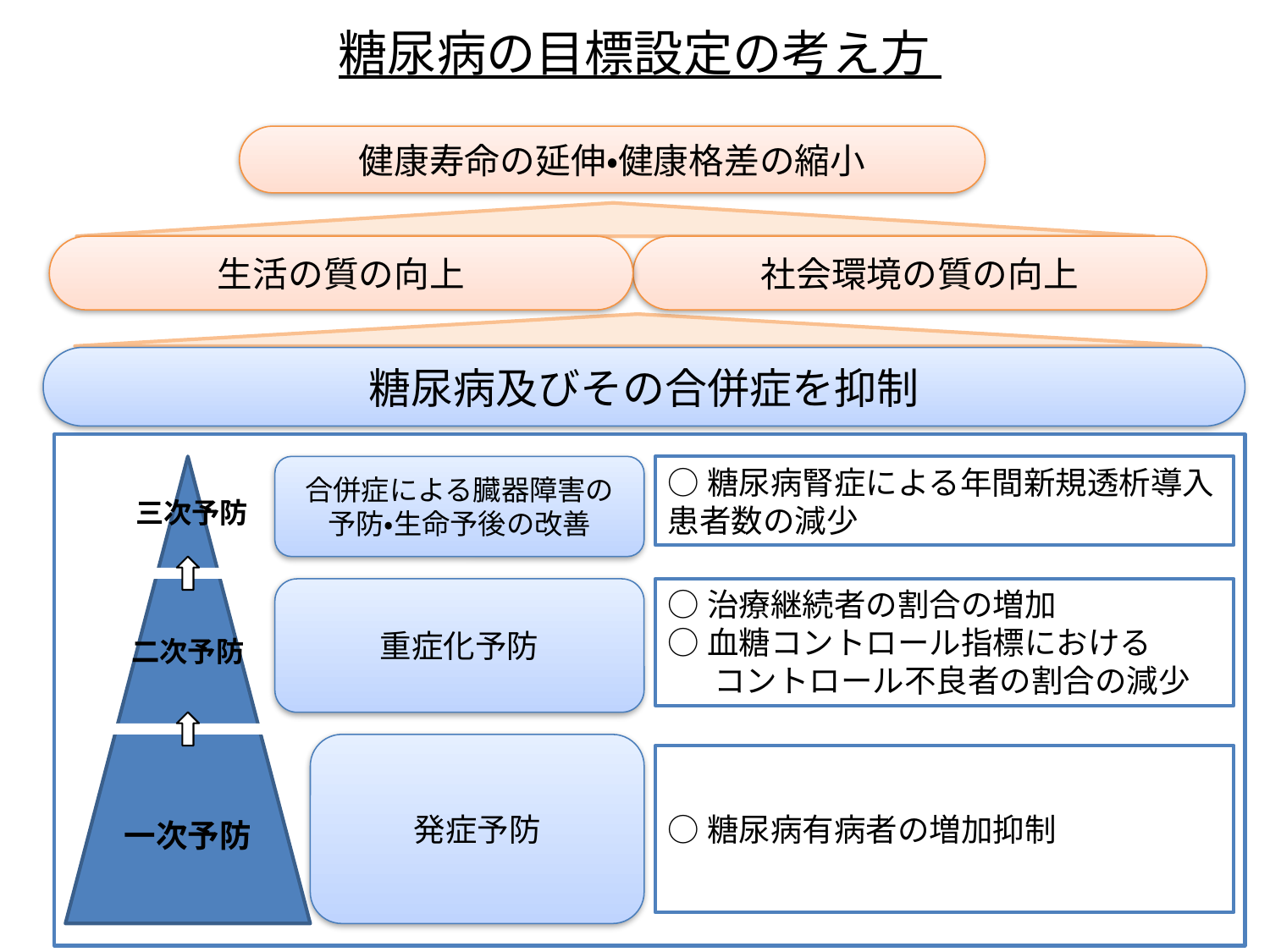

糖尿病の目標設定の考え方
健康寿命の延伸・健康格差の縮小

生活の質の向上
社会環境の質の向上

糖尿病及びその合併症を抑制

合併症による臓器障害の
予防・生命予後の改善
○糖尿病腎症による年間新規透析導入患者数の減少
三次予防

重症化予防
○治療継続者の割合の増加
○血糖コントロール指標における
　  コントロール不良者の割合の減少
二次予防

発症予防
○糖尿病有病者の増加抑制
一次予防